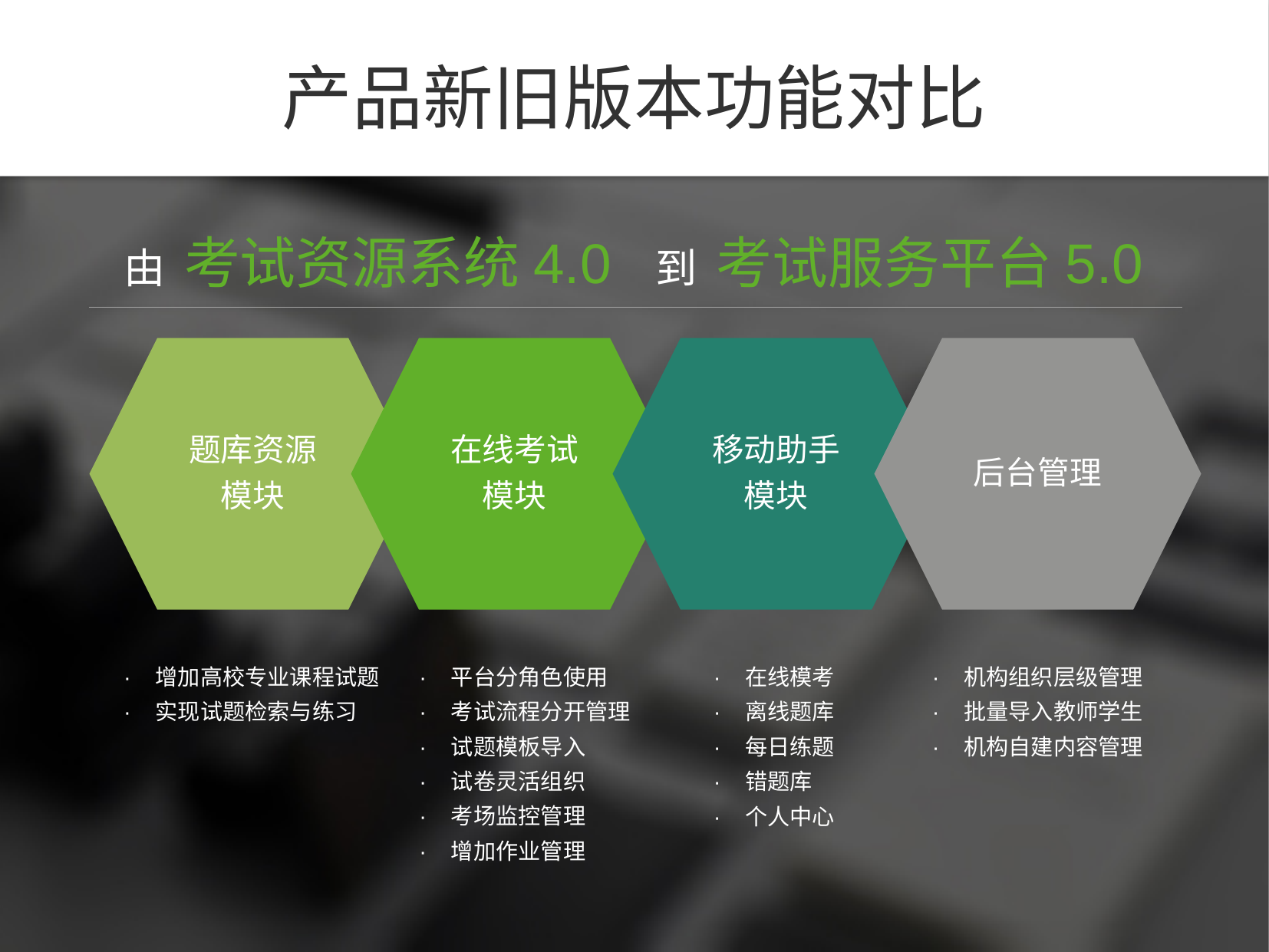

产品新旧版本功能对比
由  考试资源系统4.0  到  考试服务平台5.0
题库资源
模块
在线考试
模块
移动助手
模块
后台管理
·   增加高校专业课程试题
·   实现试题检索与练习
·   平台分角色使用
·   考试流程分开管理
·   试题模板导入
·   试卷灵活组织
·   考场监控管理
·   增加作业管理
·   在线模考
·   离线题库
·   每日练题
·   错题库
·   个人中心
·   机构组织层级管理
·   批量导入教师学生
·   机构自建内容管理